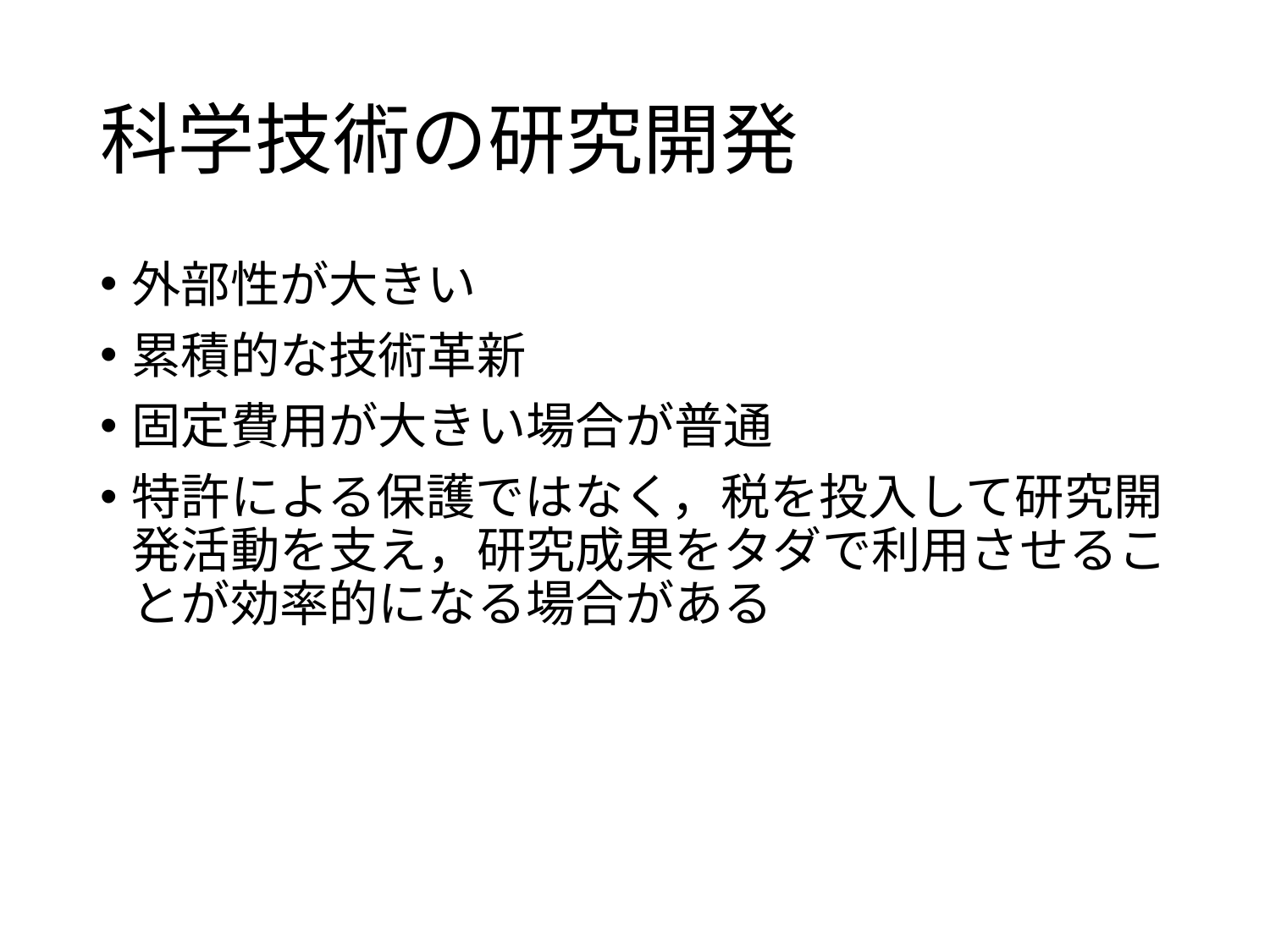

# 科学技術の研究開発
外部性が大きい
累積的な技術革新
固定費用が大きい場合が普通
特許による保護ではなく，税を投入して研究開発活動を支え，研究成果をタダで利用させることが効率的になる場合がある